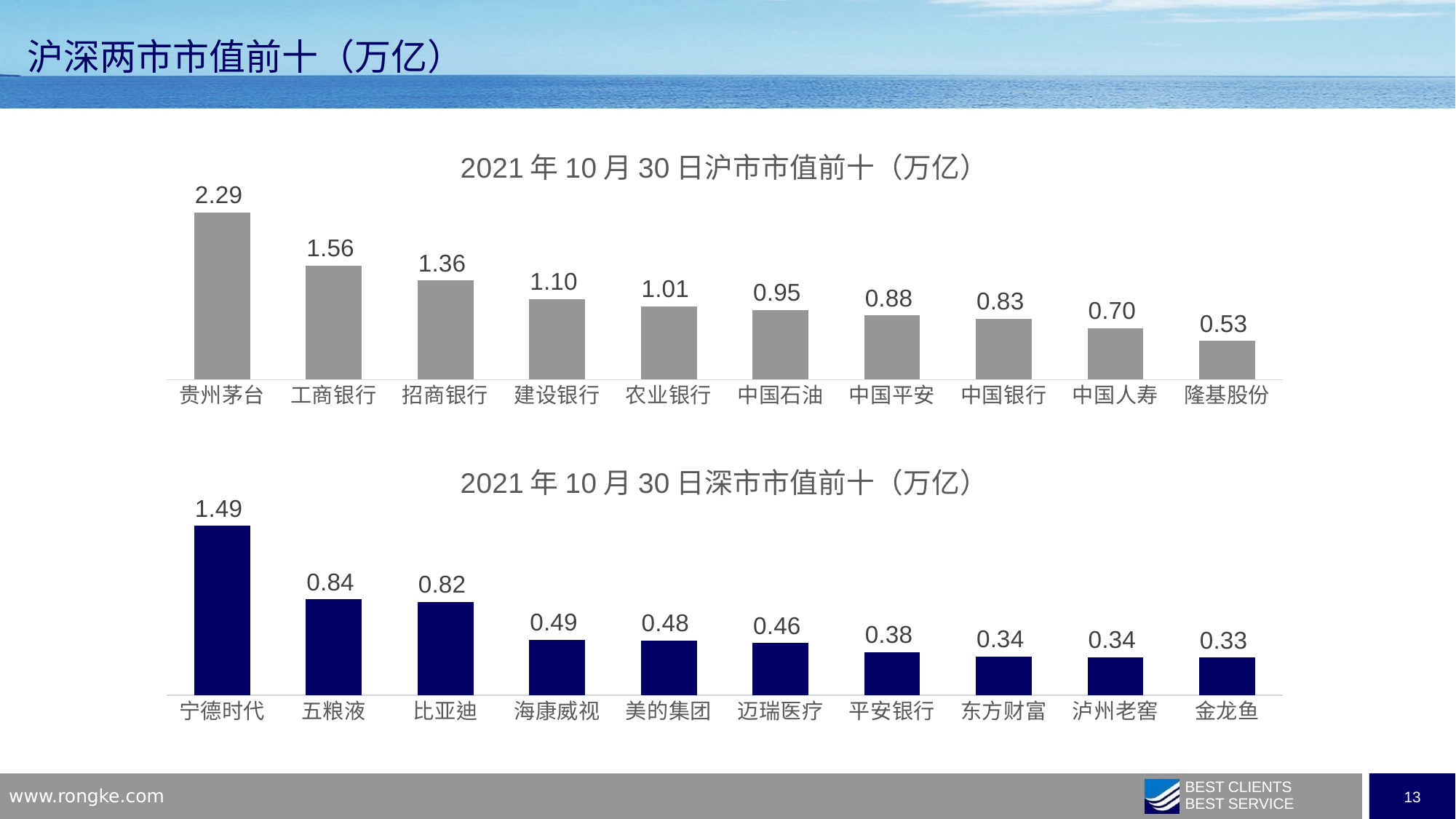

沪深两市市值前十（万亿）

### Chart: 2021年10月30日沪市市值前十（万亿）

| Category | 系列 1 |
|---|---|
| 贵州茅台 | 2.293917678624 |
| 工商银行 | 1.562884366892 |
| 招商银行 | 1.3606031907871001 |
| 建设银行 | 1.1018584042793997 |
| 农业银行 | 1.0055070331972 |
| 中国石油 | 0.9525152191796 |
| 中国平安 | 0.8790399737190999 |
| 中国银行 | 0.83178019001757 |
| 中国人寿 | 0.7034465868861199 |
| 隆基股份 | 0.52879135004452 |

### Chart: 2021年10月30日深市市值前十（万亿）

| Category | 系列 1 |
|---|---|
| 宁德时代 | 1.4887483671944 |
| 五粮液 | 0.84040694916255 |
| 比亚迪 | 0.81984545054205 |
| 海康威视 | 0.48788922751764 |
| 美的集团 | 0.48010459042766995 |
| 迈瑞医疗 | 0.45720932822994 |
| 平安银行 | 0.378415404861 |
| 东方财富 | 0.3400466286581 |
| 泸州老窖 | 0.3353550793802 |
| 金龙鱼 | 0.33006649271168 |